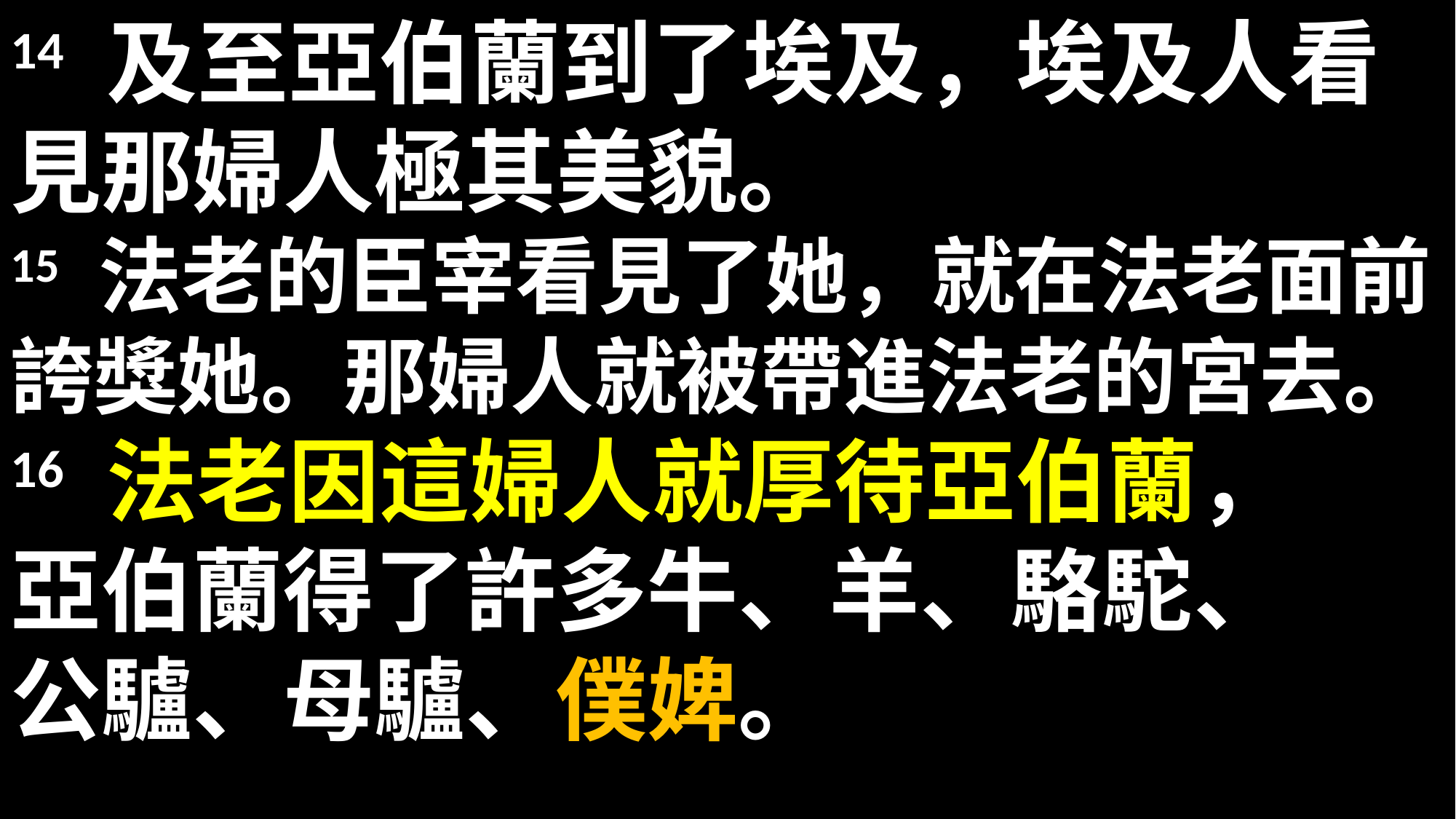

14 及至亞伯蘭到了埃及，埃及人看見那婦人極其美貌。
15 法老的臣宰看見了她，就在法老面前誇獎她。那婦人就被帶進法老的宮去。
16 法老因這婦人就厚待亞伯蘭，
亞伯蘭得了許多牛、羊、駱駝、
公驢、母驢、僕婢。